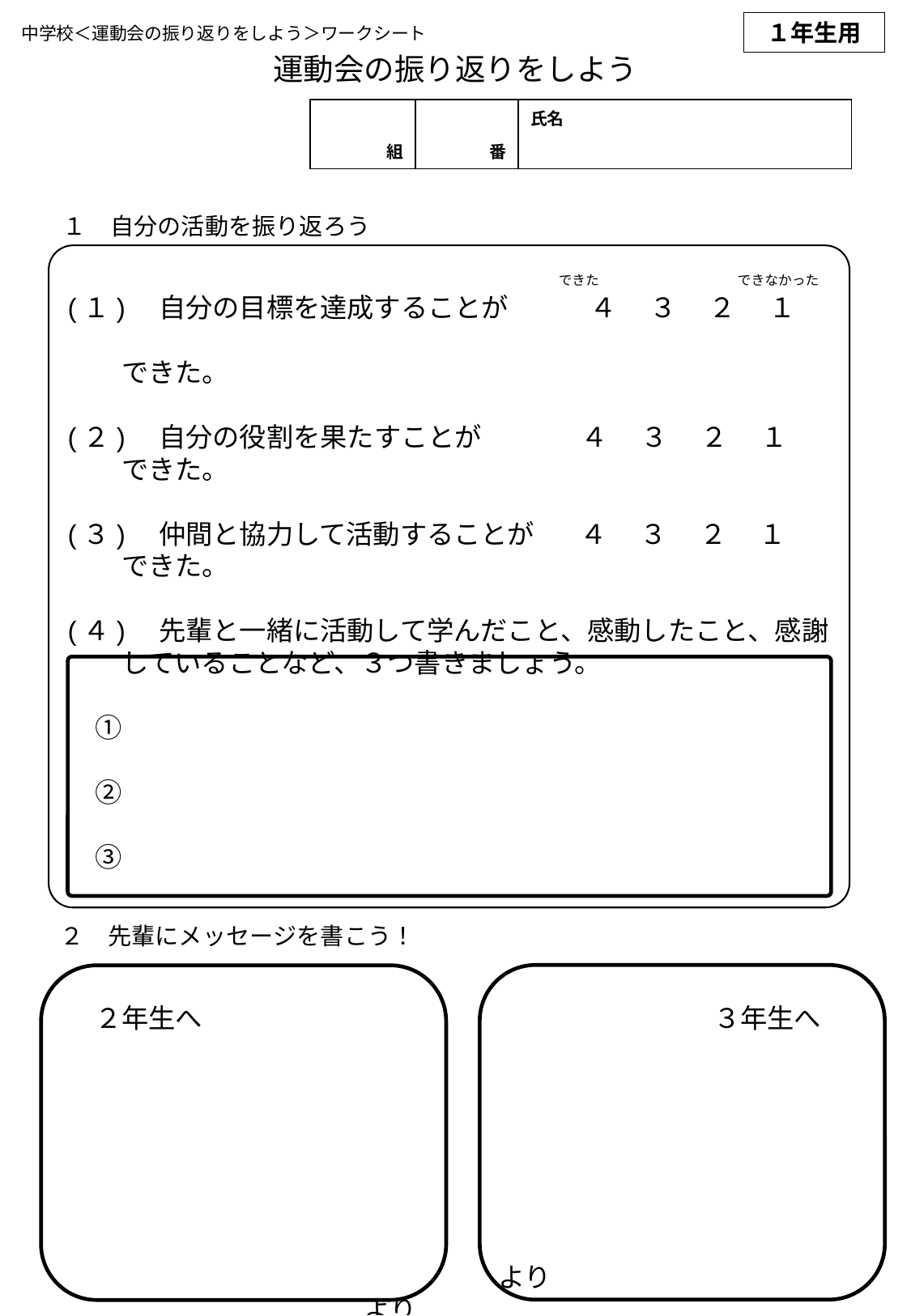

１年生用
中学校＜運動会の振り返りをしよう＞ワークシート
運動会の振り返りをしよう
| 組 | 番 | 氏名 |
| --- | --- | --- |
　１　自分の活動を振り返ろう
　　　　　　　　　　　　　　 　　　　できた　　　　 　　　　　　できなかった
(１)　自分の目標を達成することが　　　４　 ３　 ２　 １
　　できた。

(２)　自分の役割を果たすことが 　　　  ４　 ３　 ２ 　１
　　できた。

(３)　仲間と協力して活動することが 　  ４ 　３　 ２　 １
　　できた。

(４)　先輩と一緒に活動して学んだこと、感動したこと、感謝
　　していることなど、３つ書きましょう。

　①

　②

　③

　２年生へ　　　　　　　　　　　　　　　　　　　３年生へ

　　　　　　　　　　　　　　　　より　　　　　　　　　　　　　　　　　　　　　より

２　先輩にメッセージを書こう！